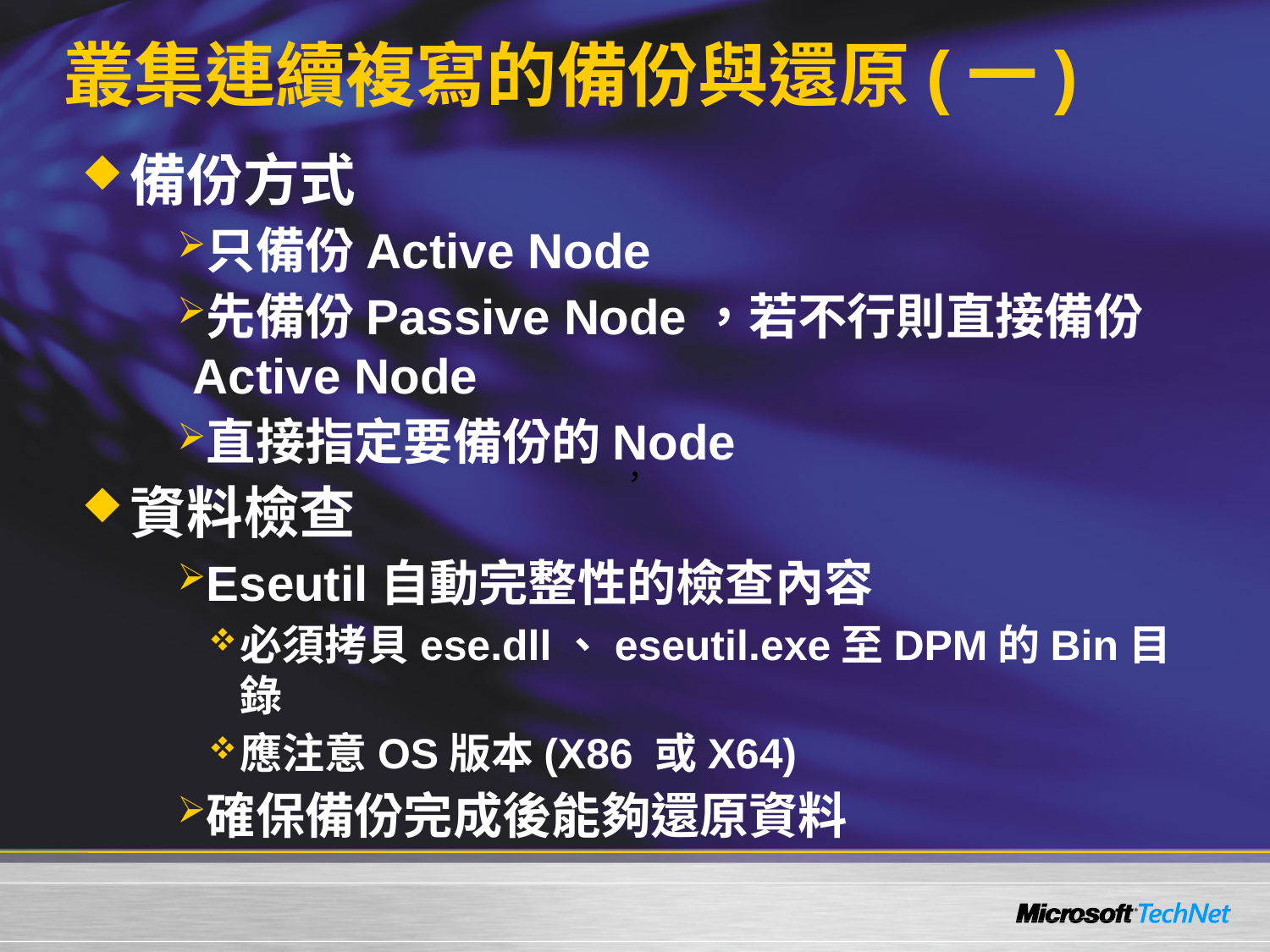

# 叢集連續複寫的備份與還原(一)
備份方式
只備份Active Node
先備份Passive Node，若不行則直接備份Active Node
直接指定要備份的Node
資料檢查
Eseutil自動完整性的檢查內容
必須拷貝ese.dll、eseutil.exe至DPM的Bin目錄
應注意OS版本(X86 或X64)
確保備份完成後能夠還原資料